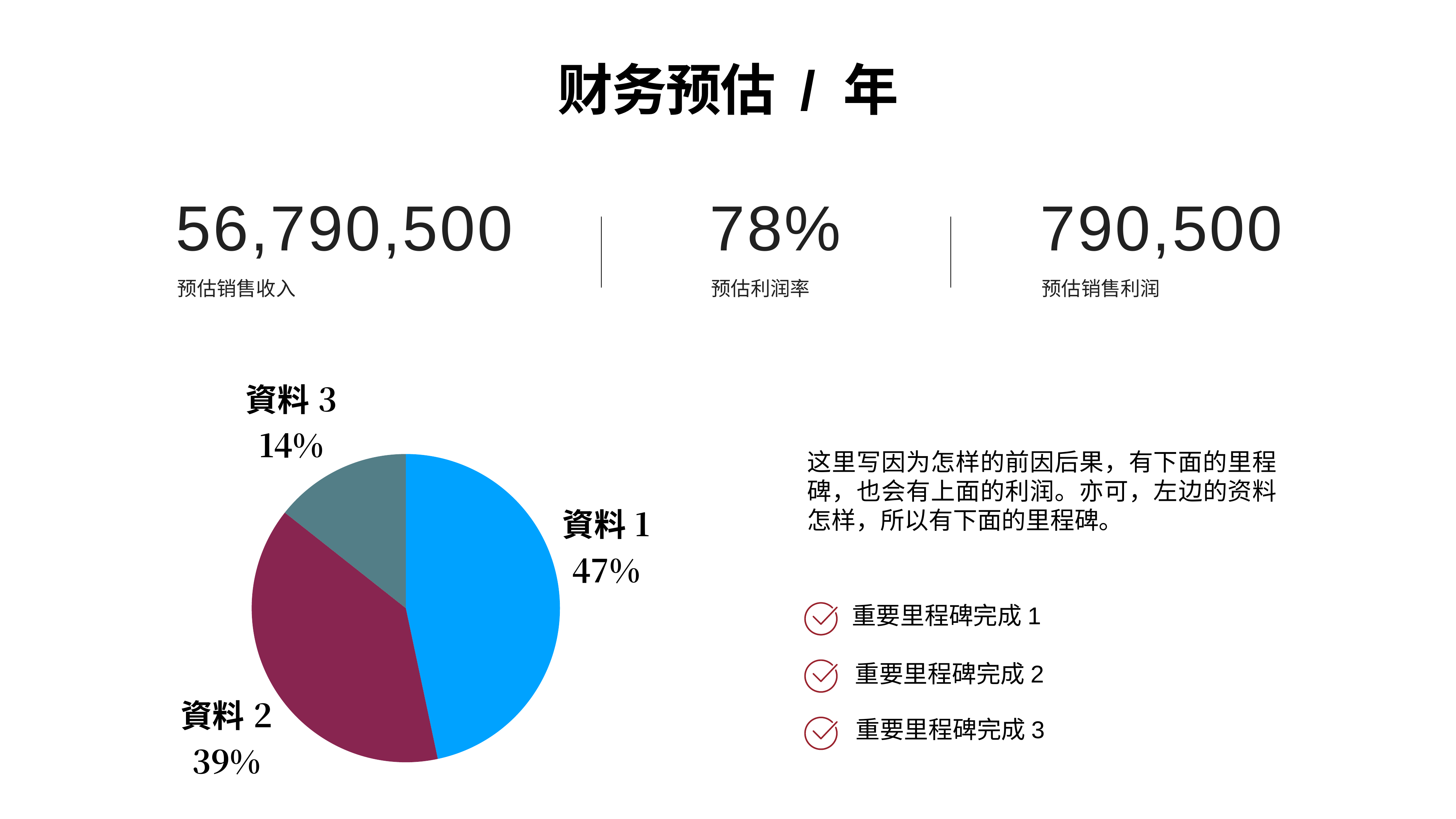

# 财务预估 / 年
56,790,500
78%
790,500

预估销售收入
预估利润率
预估销售利润

### Chart

| Category | 地區 1 |
|---|---|
| 資料1 | 91.0 |
| 資料2 | 76.0 |
| 資料3 | 28.0 |
这里写因为怎样的前因后果，有下面的里程碑，也会有上面的利润。亦可，左边的资料怎样，所以有下面的里程碑。
重要里程碑完成1

重要里程碑完成2

重要里程碑完成3